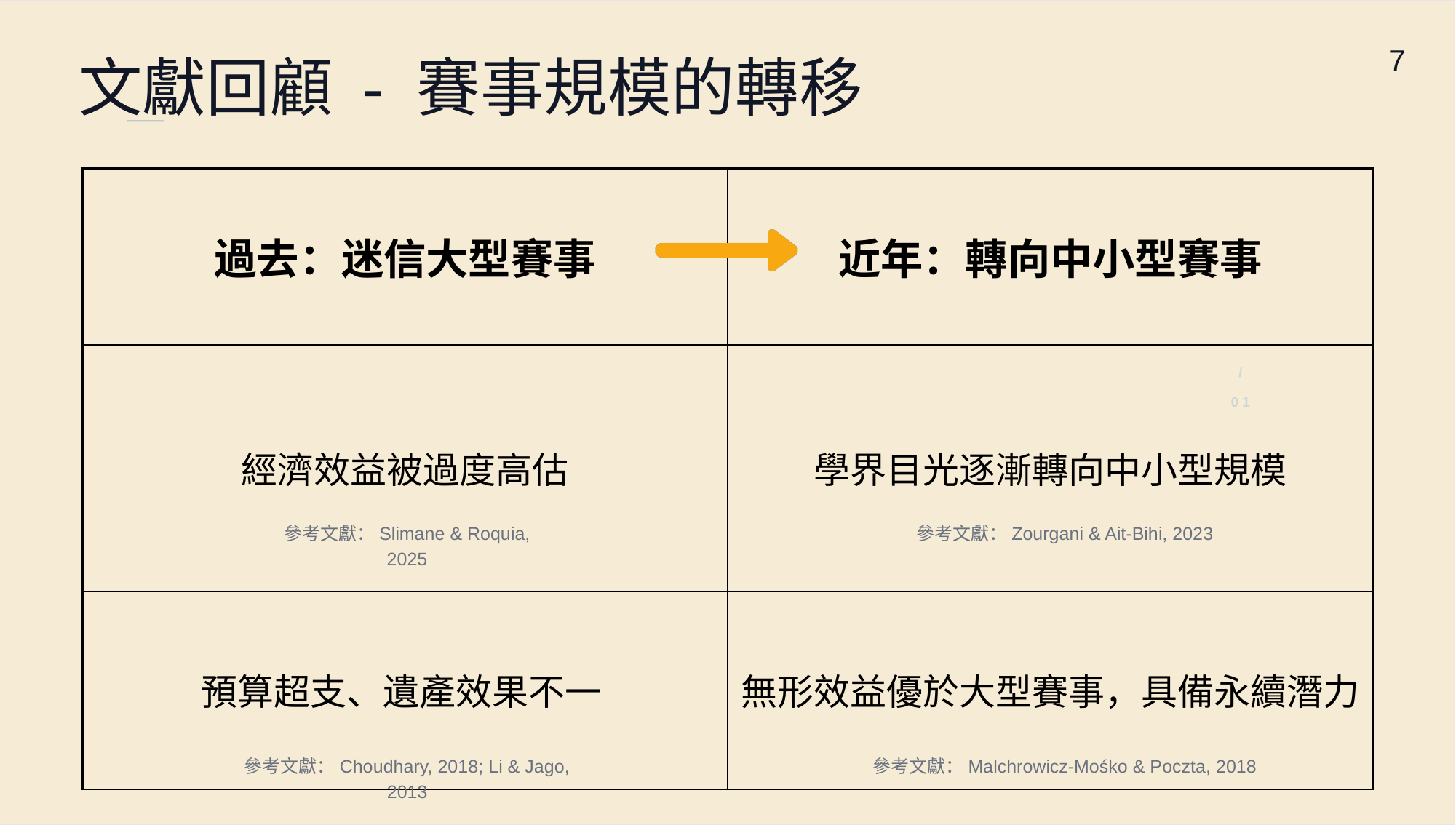

7
文獻回顧 - 賽事規模的轉移

| 過去：迷信大型賽事 | 近年：轉向中小型賽事 |
| --- | --- |
| 經濟效益被過度高估 | 學界目光逐漸轉向中小型規模 |
| 預算超支、遺產效果不一 | 無形效益優於大型賽事，具備永續潛力 |

/
0 1
參考文獻：Slimane & Roquia, 2025
參考文獻：Zourgani & Ait-Bihi, 2023
參考文獻：Choudhary, 2018; Li & Jago, 2013
參考文獻：Malchrowicz-Mośko & Poczta, 2018